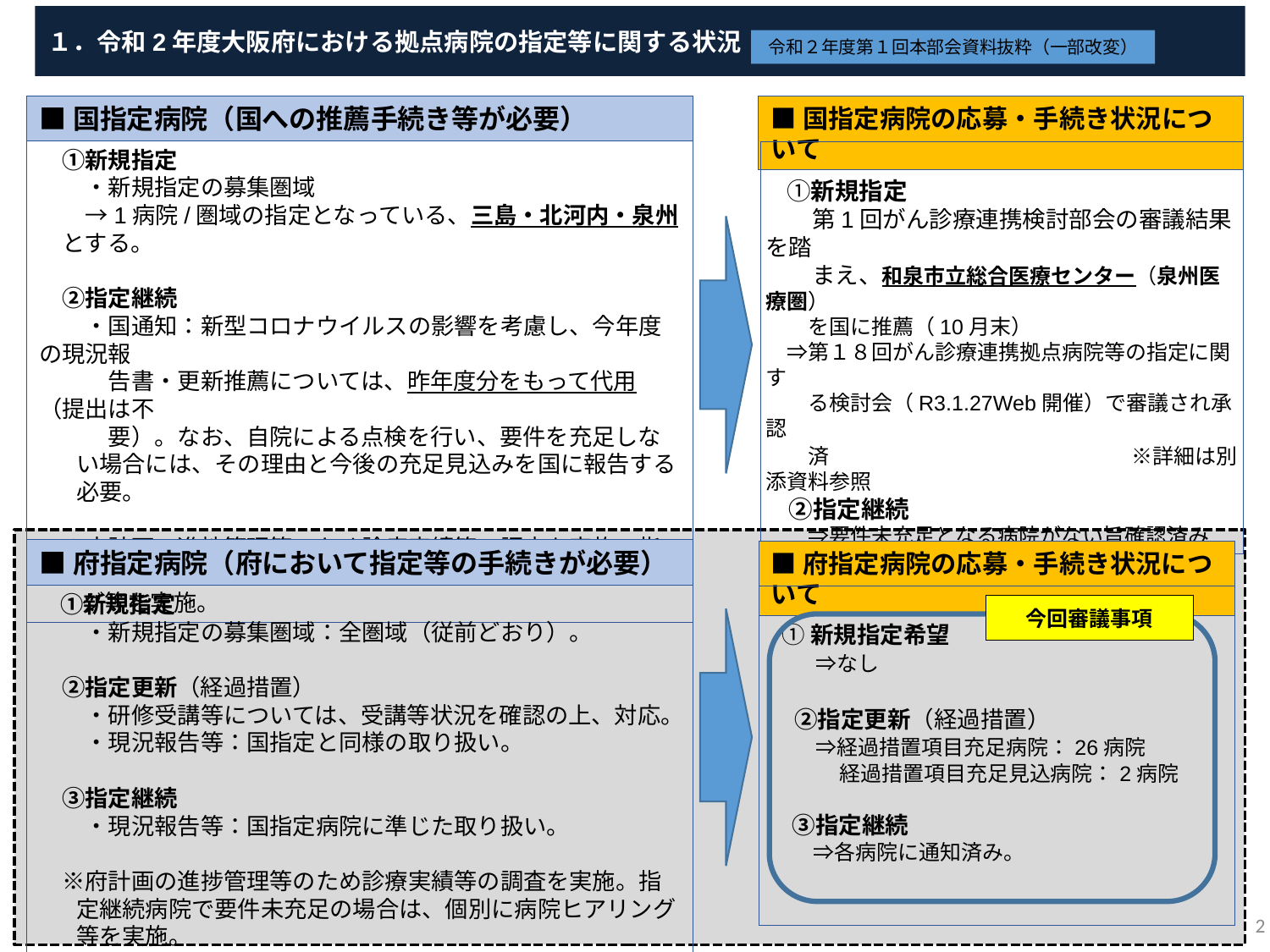

１．令和2年度大阪府における拠点病院の指定等に関する状況
令和２年度第１回本部会資料抜粋（一部改変）
■国指定病院（国への推薦手続き等が必要）
■国指定病院の応募・手続き状況について
　①新規指定
　　・新規指定の募集圏域
　　→1病院/圏域の指定となっている、三島・北河内・泉州　とする。

　②指定継続
　　・国通知：新型コロナウイルスの影響を考慮し、今年度の現況報
　　　告書・更新推薦については、昨年度分をもって代用（提出は不
　　　要）。なお、自院による点検を行い、要件を充足しない場合には、その理由と今後の充足見込みを国に報告する必要。

　※府計画の進捗管理等のため診療実績等の調査を実施。指定継続病院で要件未充足の場合は、個別に病院ヒアリング等を実施。

　①新規指定
　　第1回がん診療連携検討部会の審議結果を踏
　　まえ、和泉市立総合医療センター（泉州医療圏）
　　を国に推薦（10月末）
　⇒第１８回がん診療連携拠点病院等の指定に関す
　　る検討会（R3.1.27Web開催）で審議され承認
　　済　　　　　　　　　　　　　※詳細は別添資料参照
　②指定継続
　　⇒要件未充足となる病院がない旨確認済み

■府指定病院（府において指定等の手続きが必要）
■府指定病院の応募・手続き状況について
　①新規指定
　　・新規指定の募集圏域：全圏域（従前どおり）。

　②指定更新（経過措置）
　　・研修受講等については、受講等状況を確認の上、対応。
　　・現況報告等：国指定と同様の取り扱い。

　③指定継続
　　・現況報告等：国指定病院に準じた取り扱い。

　※府計画の進捗管理等のため診療実績等の調査を実施。指定継続病院で要件未充足の場合は、個別に病院ヒアリング等を実施。

  ①新規指定希望
　　⇒なし

　②指定更新（経過措置）
　　⇒経過措置項目充足病院：26病院
　　　 経過措置項目充足見込病院：2病院

　③指定継続
　　⇒各病院に通知済み。

今回審議事項

2